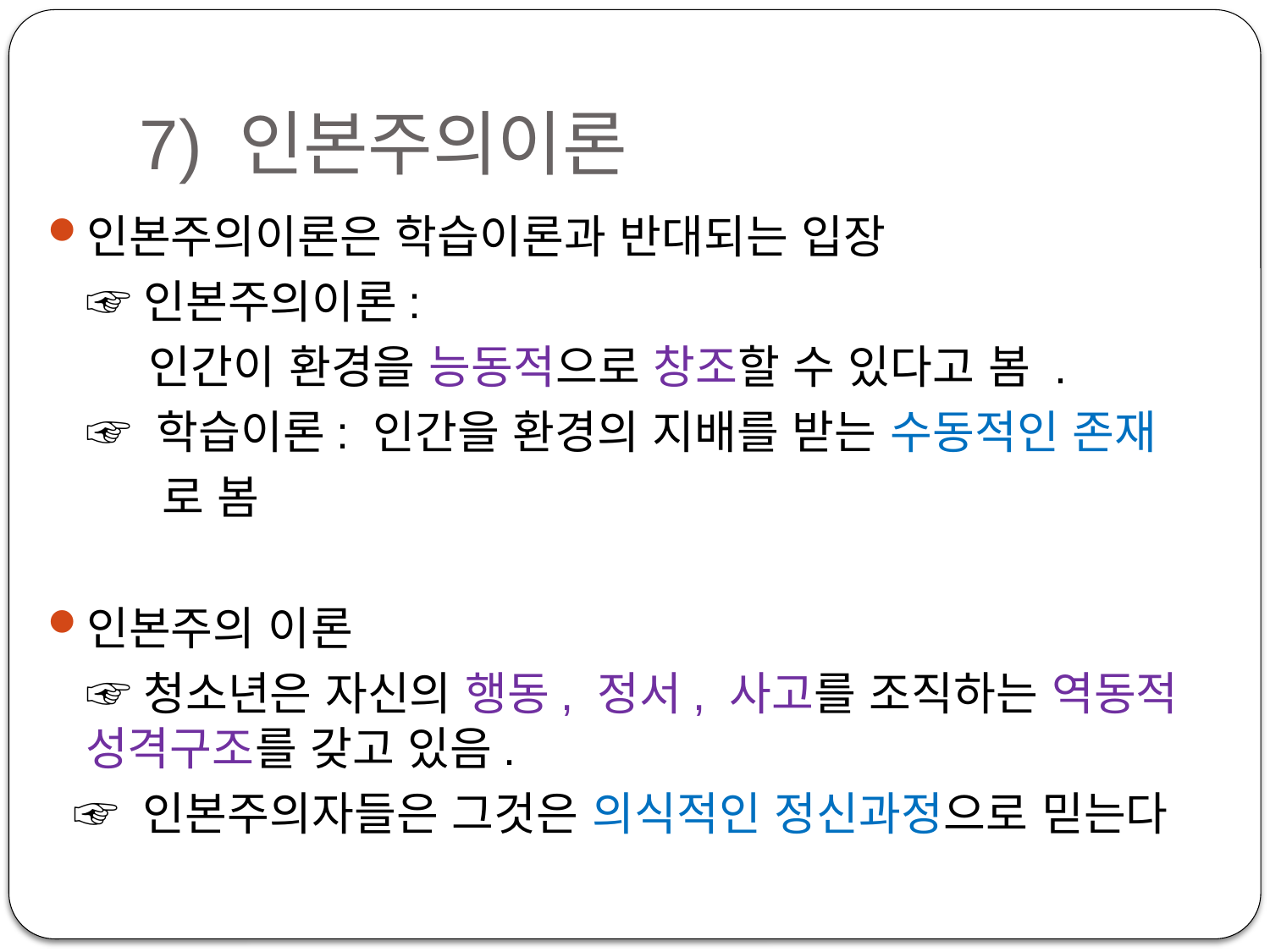

# 7) 인본주의이론
인본주의이론은 학습이론과 반대되는 입장
   ☞인본주의이론:
       인간이 환경을 능동적으로 창조할 수 있다고 봄 .
   ☞ 학습이론: 인간을 환경의 지배를 받는 수동적인 존재
        로 봄

인본주의 이론
   ☞청소년은 자신의 행동, 정서, 사고를 조직하는 역동적 성격구조를 갖고 있음.
  ☞ 인본주의자들은 그것은 의식적인 정신과정으로 믿는다